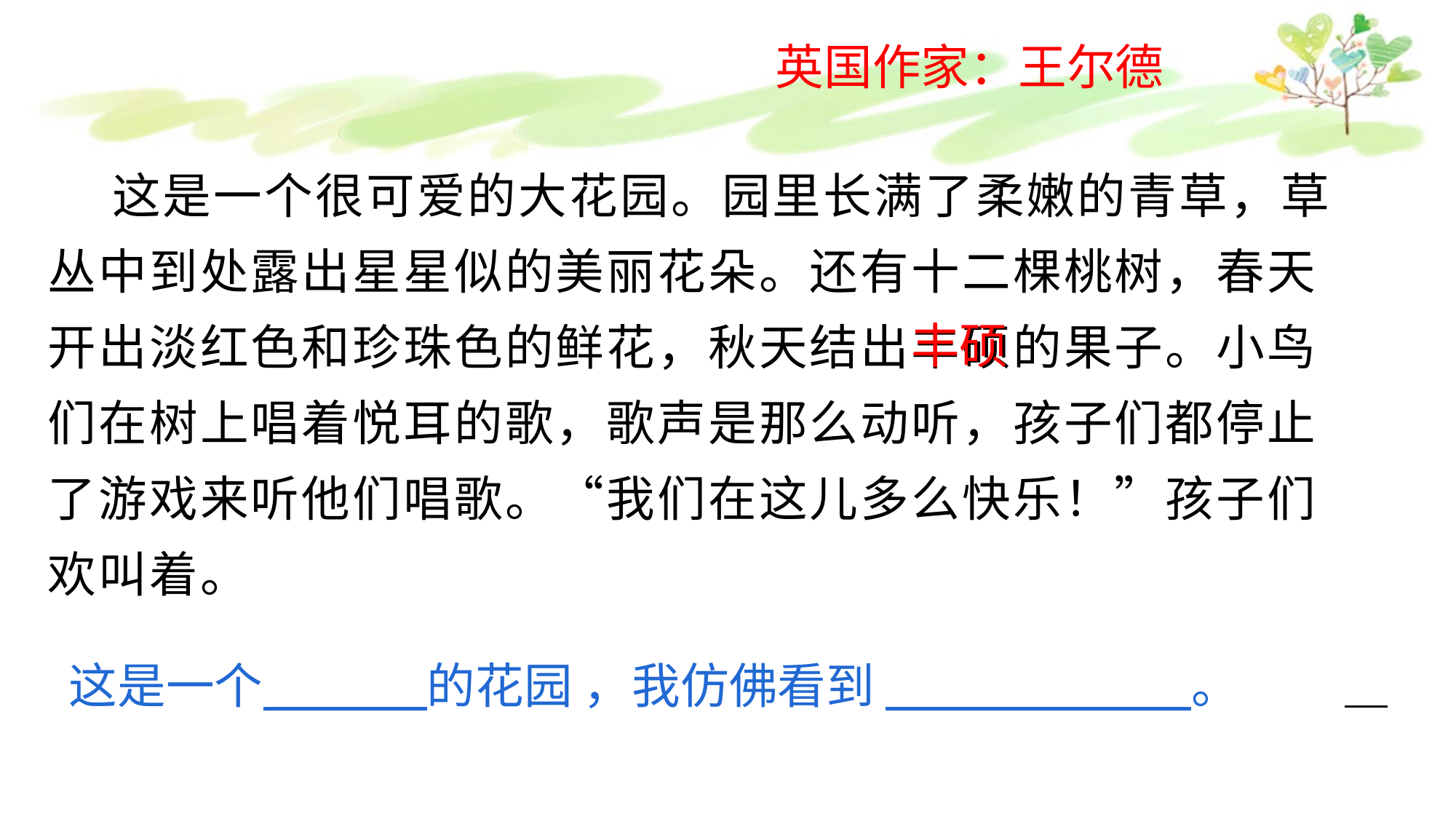

英国作家：王尔德
#
    这是一个很可爱的大花园。园里长满了柔嫩的青草，草丛中到处露出星星似的美丽花朵。还有十二棵桃树，春天开出淡红色和珍珠色的鲜花，秋天结出丰硕的果子。小鸟们在树上唱着悦耳的歌，歌声是那么动听，孩子们都停止了游戏来听他们唱歌。“我们在这儿多么快乐！”孩子们欢叫着。
丰硕
这是一个               的花园 ，我仿佛看到                             。